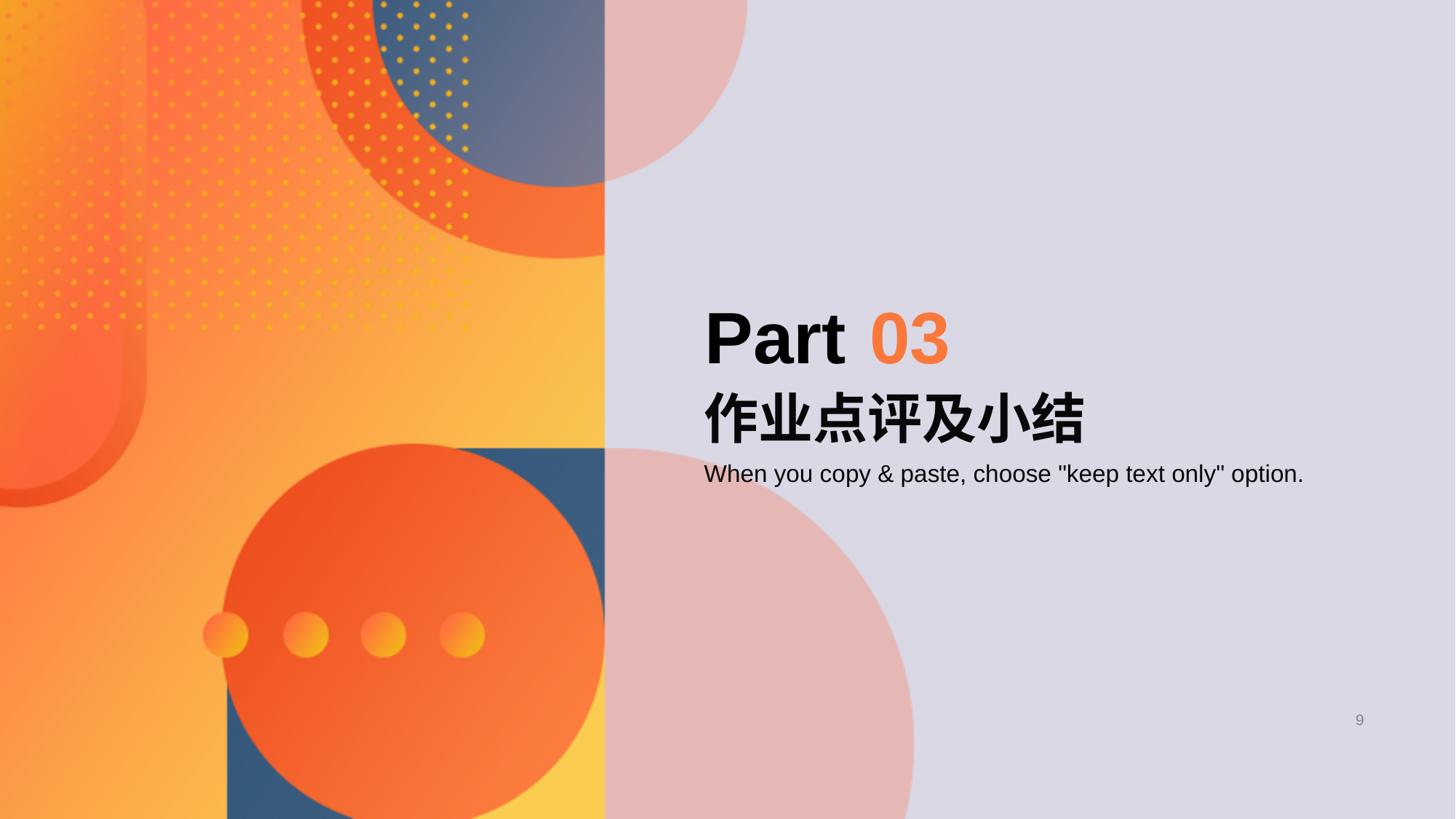

Part
03
# 作业点评及小结
When you copy & paste, choose "keep text only" option.
9